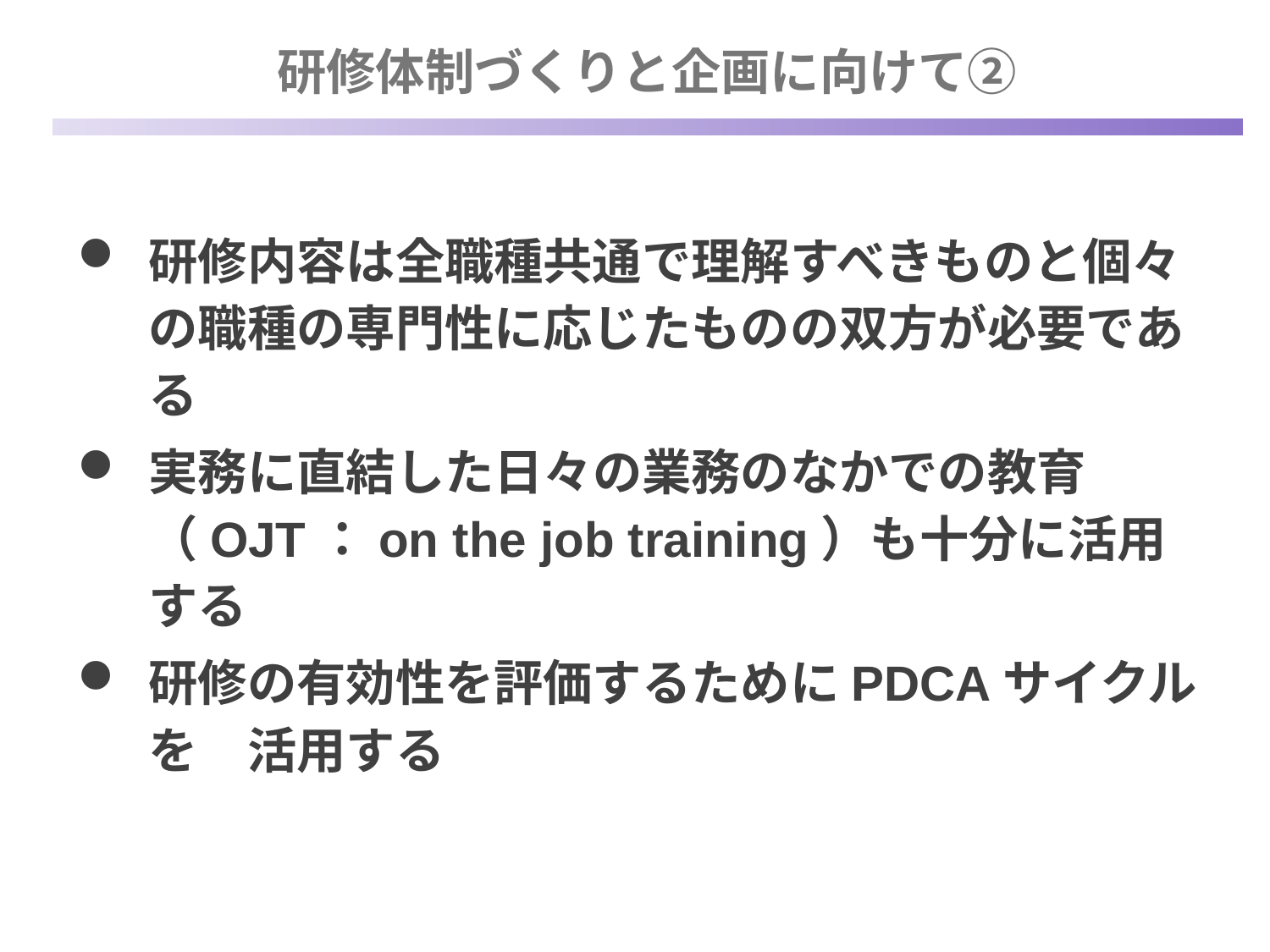

研修体制づくりと企画に向けて②

研修内容は全職種共通で理解すべきものと個々の職種の専門性に応じたものの双方が必要である
実務に直結した日々の業務のなかでの教育（OJT：on the job training）も十分に活用する
研修の有効性を評価するためにPDCAサイクルを　活用する